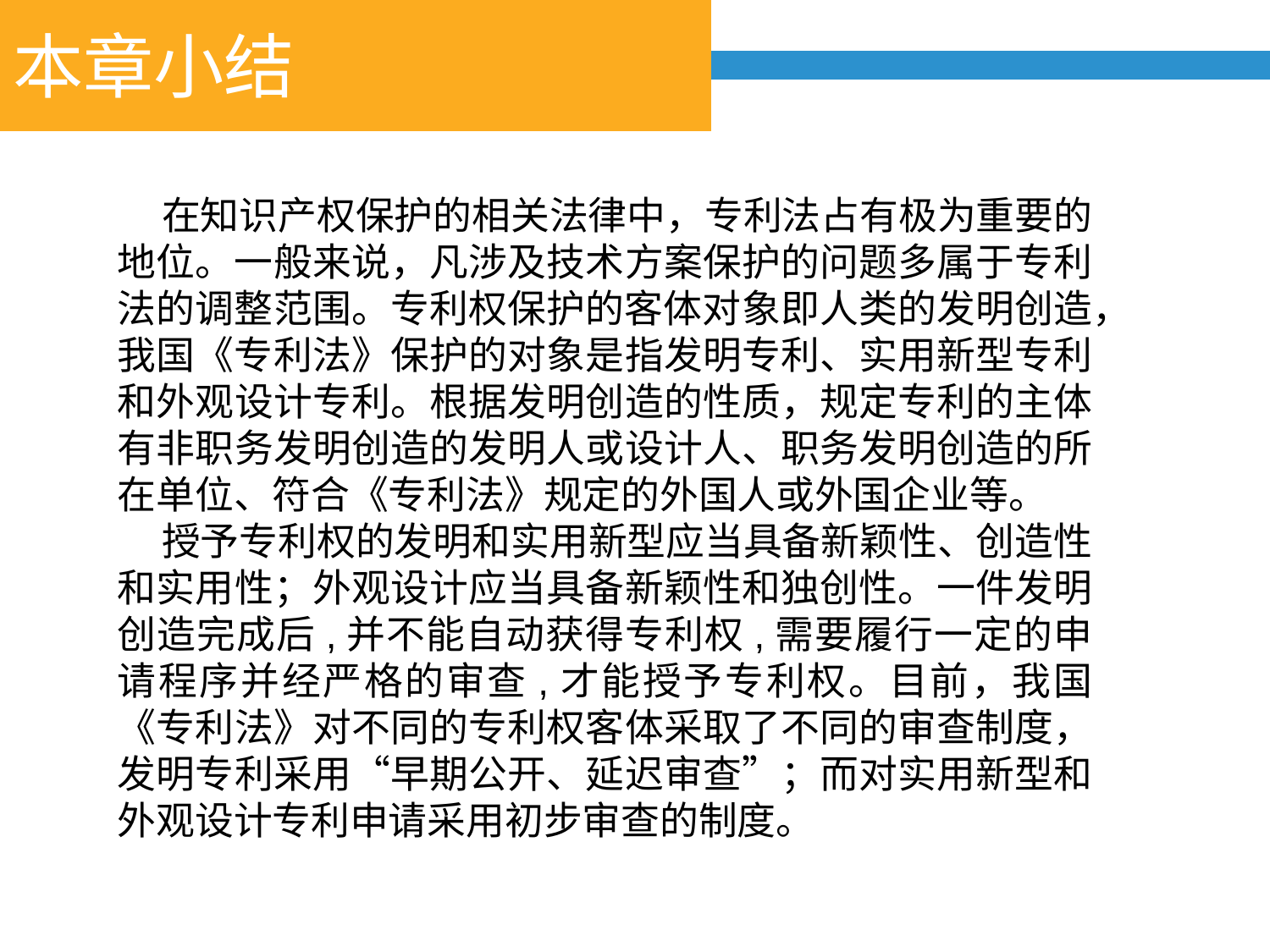

本章小结
    在知识产权保护的相关法律中，专利法占有极为重要的地位。一般来说，凡涉及技术方案保护的问题多属于专利法的调整范围。专利权保护的客体对象即人类的发明创造，我国《专利法》保护的对象是指发明专利、实用新型专利和外观设计专利。根据发明创造的性质，规定专利的主体有非职务发明创造的发明人或设计人、职务发明创造的所在单位、符合《专利法》规定的外国人或外国企业等。
    授予专利权的发明和实用新型应当具备新颖性、创造性和实用性；外观设计应当具备新颖性和独创性。一件发明创造完成后,并不能自动获得专利权,需要履行一定的申请程序并经严格的审查,才能授予专利权。目前，我国《专利法》对不同的专利权客体采取了不同的审查制度，发明专利采用“早期公开、延迟审查”；而对实用新型和外观设计专利申请采用初步审查的制度。